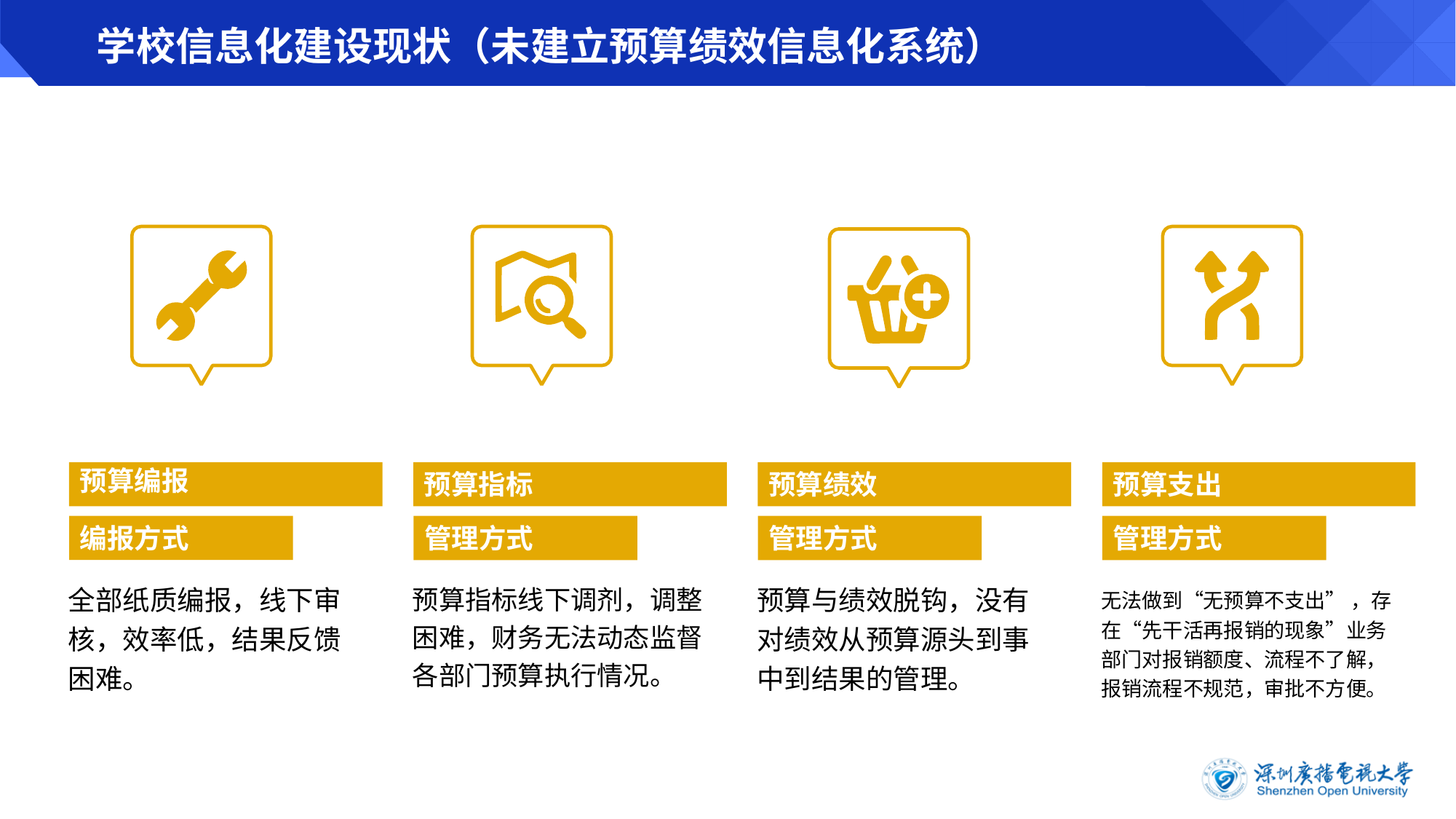

# 学校信息化建设现状（未建立预算绩效信息化系统）

预算编报
预算指标
预算绩效
预算支出
编报方式
管理方式
管理方式
管理方式
全部纸质编报，线下审核，效率低，结果反馈困难。
预算指标线下调剂，调整困难，财务无法动态监督各部门预算执行情况。
预算与绩效脱钩，没有对绩效从预算源头到事中到结果的管理。
无法做到“无预算不支出” ，存在“先干活再报销的现象”业务部门对报销额度、流程不了解，报销流程不规范，审批不方便。